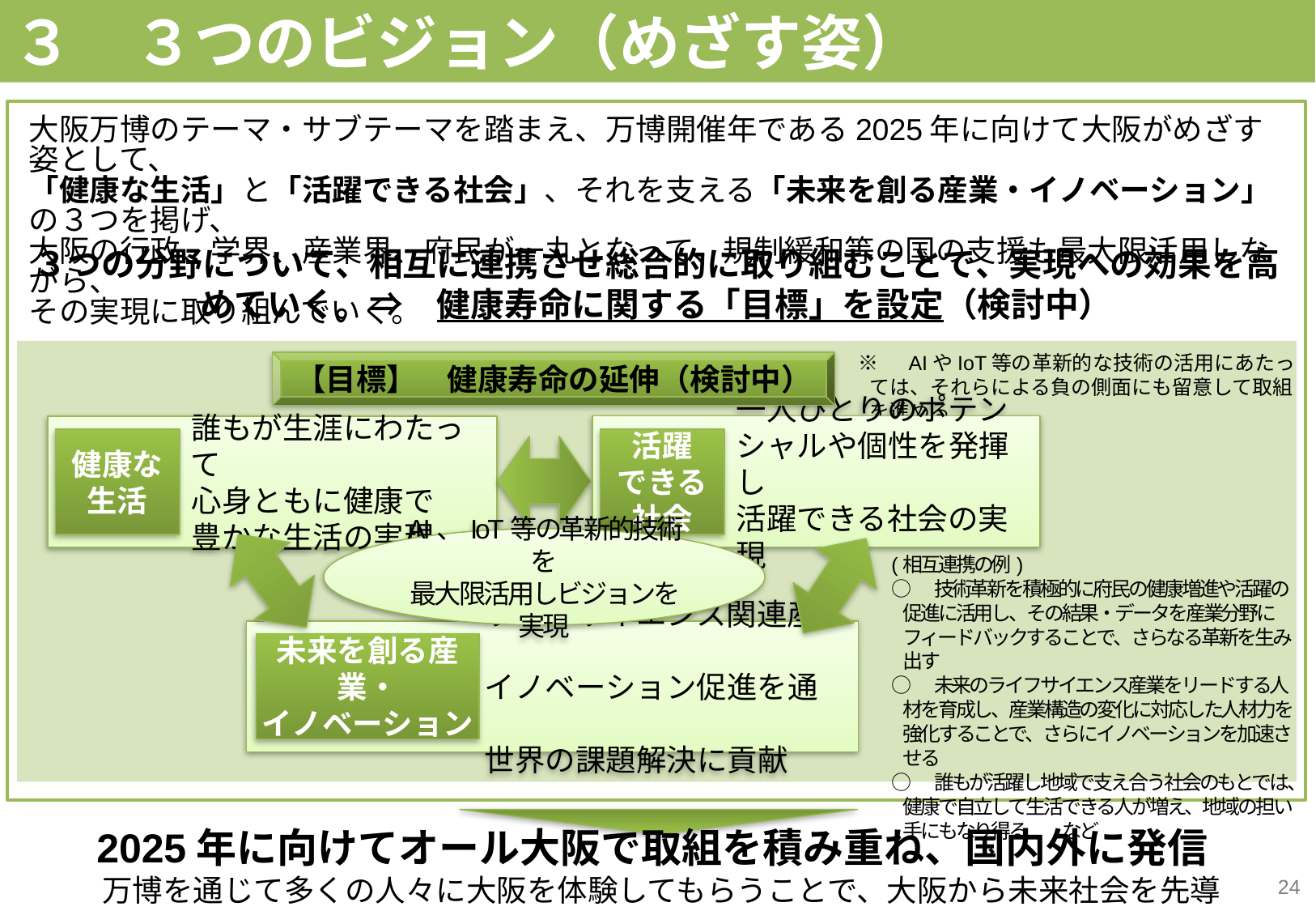

# ３　３つのビジョン（めざす姿）

３つの分野について、相互に連携させ総合的に取り組むことで、実現への効果を高めていく。⇒　健康寿命に関する「目標」を設定（検討中）

大阪万博のテーマ・サブテーマを踏まえ、万博開催年である2025年に向けて大阪がめざす姿として、
「健康な生活」と「活躍できる社会」、それを支える「未来を創る産業・イノベーション」の３つを掲げ、
大阪の行政、学界、産業界、府民が一丸となって、規制緩和等の国の支援も最大限活用しながら、
その実現に取り組んでいく。

※　AIやIoT等の革新的な技術の活用にあたっては、それらによる負の側面にも留意して取組を進める
【目標】　健康寿命の延伸（検討中）
一人ひとりのポテンシャルや個性を発揮し
活躍できる社会の実現
誰もが生涯にわたって
心身ともに健康で
豊かな生活の実現
活躍
できる
社会
健康な生活

AI、IoT等の革新的技術を
最大限活用しビジョンを実現

(相互連携の例)
○　技術革新を積極的に府民の健康増進や活躍の促進に活用し、その結果・データを産業分野にフィードバックすることで、さらなる革新を生み出す
○　未来のライフサイエンス産業をリードする人材を育成し、産業構造の変化に対応した人材力を強化することで、さらにイノベーションを加速させる
○　誰もが活躍し地域で支え合う社会のもとでは、健康で自立して生活できる人が増え、地域の担い手にもなり得る　　など
ライフサイエンス関連産業等の
イノベーション促進を通じて
世界の課題解決に貢献
未来を創る産業・
イノベーション

2025年に向けてオール大阪で取組を積み重ね、国内外に発信
万博を通じて多くの人々に大阪を体験してもらうことで、大阪から未来社会を先導
24